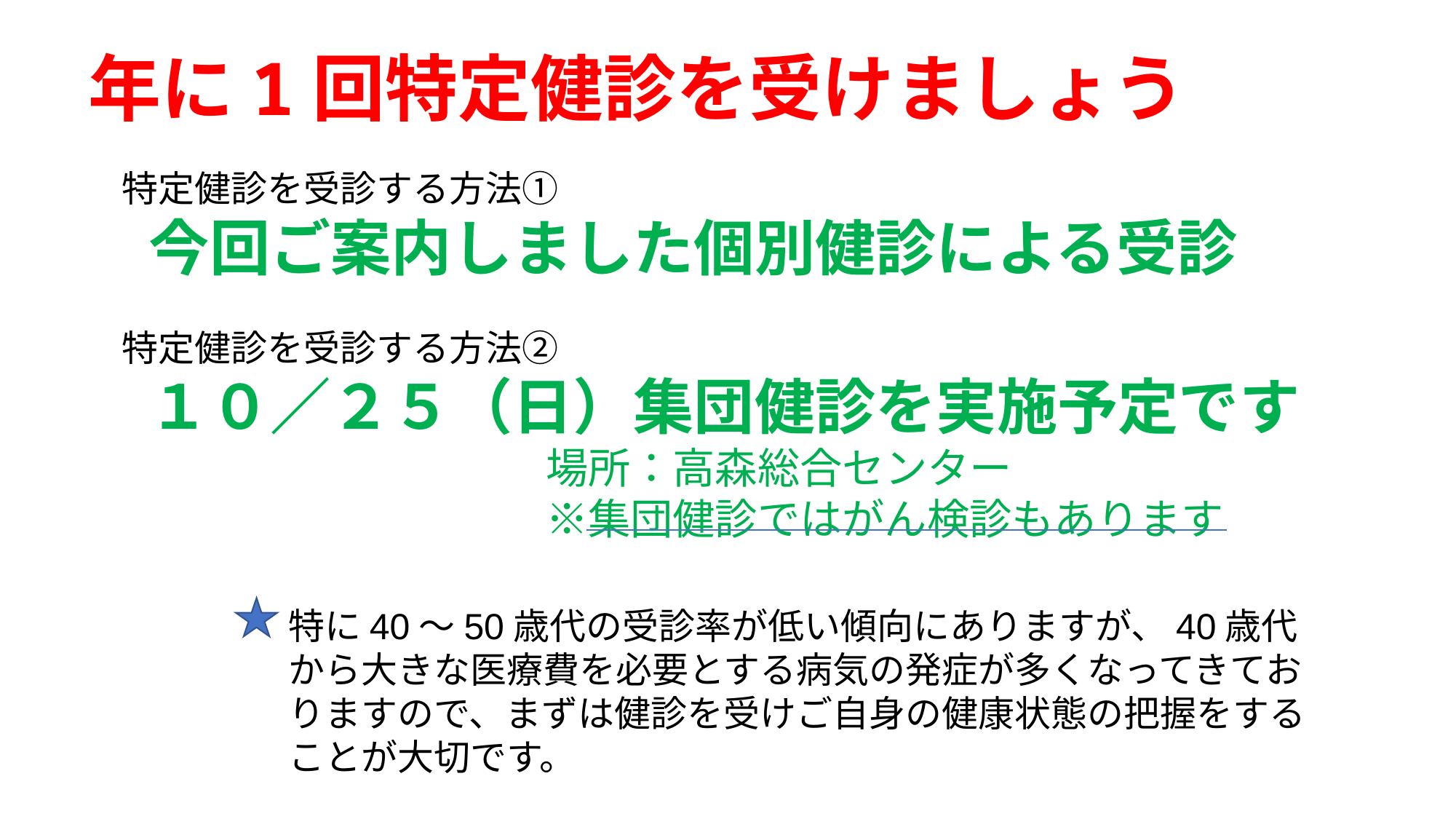

# 年に1回特定健診を受けましょう
特定健診を受診する方法①
　今回ご案内しました個別健診による受診
特定健診を受診する方法②
　１０／２５（日）集団健診を実施予定です
　　　　　　　　　　場所：高森総合センター
　　　　　　　　　　※集団健診ではがん検診もあります

特に40～50歳代の受診率が低い傾向にありますが、40歳代から大きな医療費を必要とする病気の発症が多くなってきておりますので、まずは健診を受けご自身の健康状態の把握をすることが大切です。